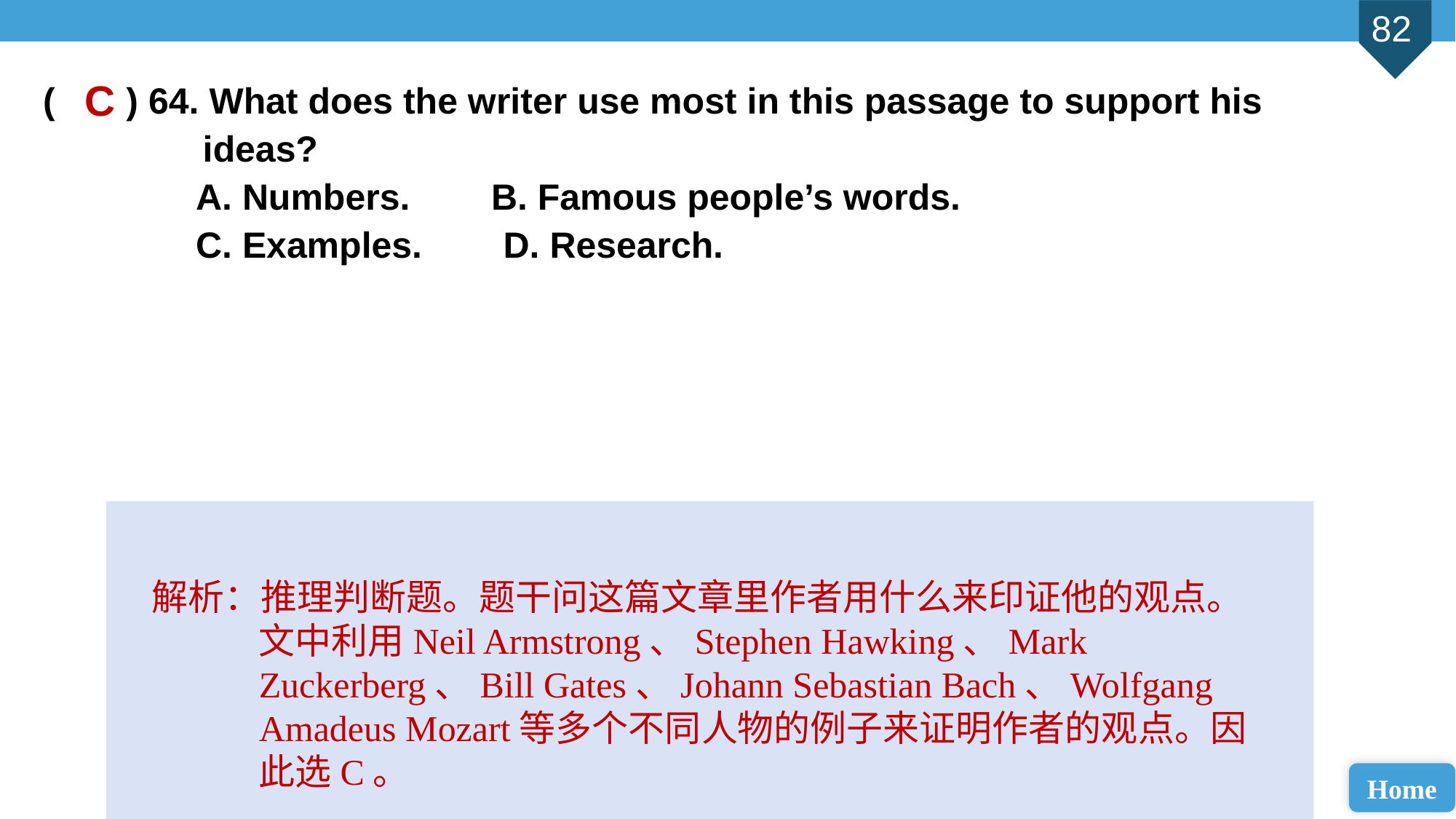

C
(       ) 64. What does the writer use most in this passage to support his 	 	     ideas?
               A. Numbers.        B. Famous people’s words.
               C. Examples.        D. Research.

解析：推理判断题。题干问这篇文章里作者用什么来印证他的观点。文中利用Neil Armstrong、Stephen Hawking、Mark Zuckerberg、Bill Gates、Johann Sebastian Bach、Wolfgang Amadeus Mozart等多个不同人物的例子来证明作者的观点。因此选C。